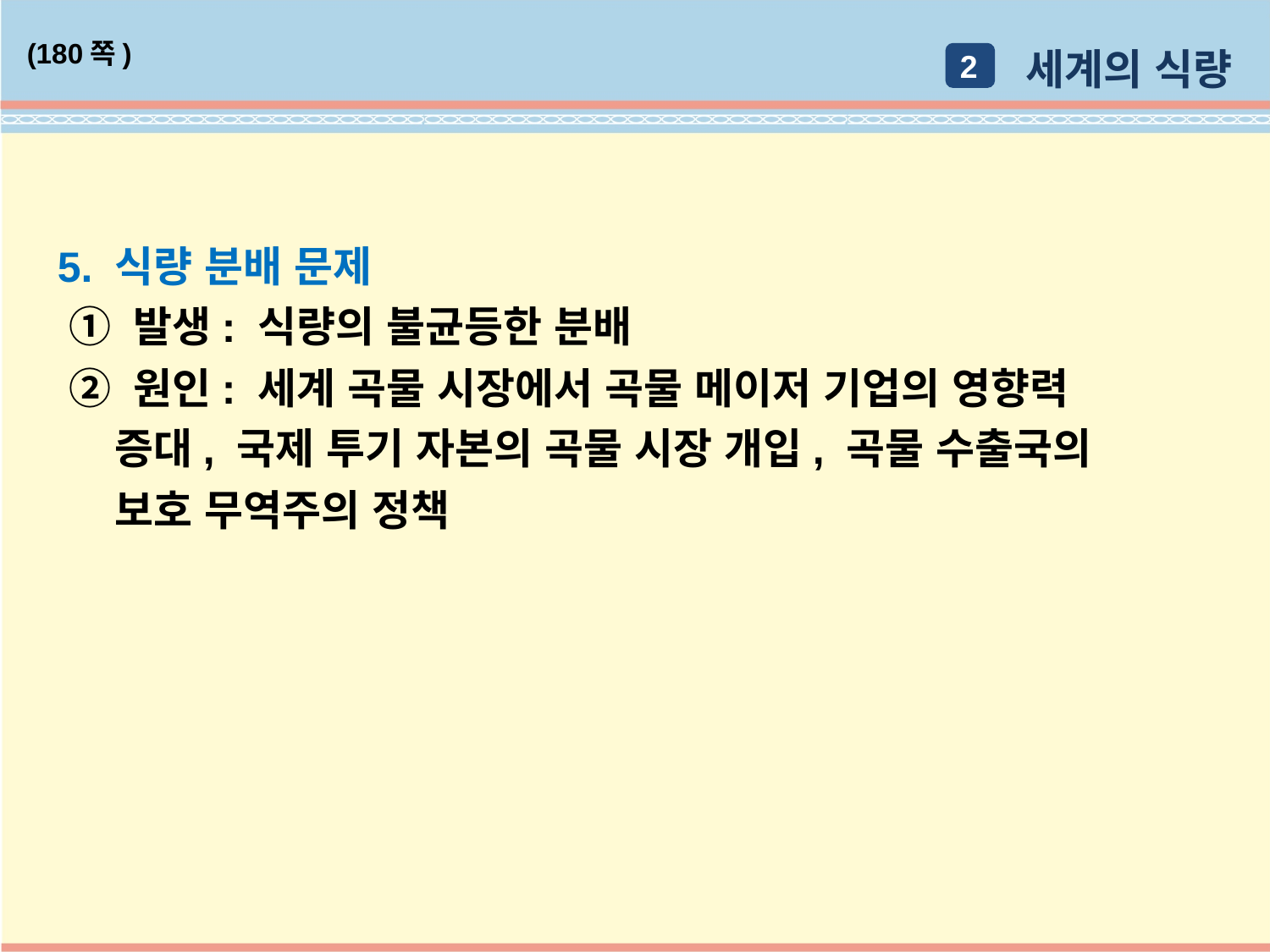

세계의 식량
(180쪽)
2
5. 식량 분배 문제
 ① 발생: 식량의 불균등한 분배
 ② 원인: 세계 곡물 시장에서 곡물 메이저 기업의 영향력
    증대, 국제 투기 자본의 곡물 시장 개입, 곡물 수출국의
    보호 무역주의 정책